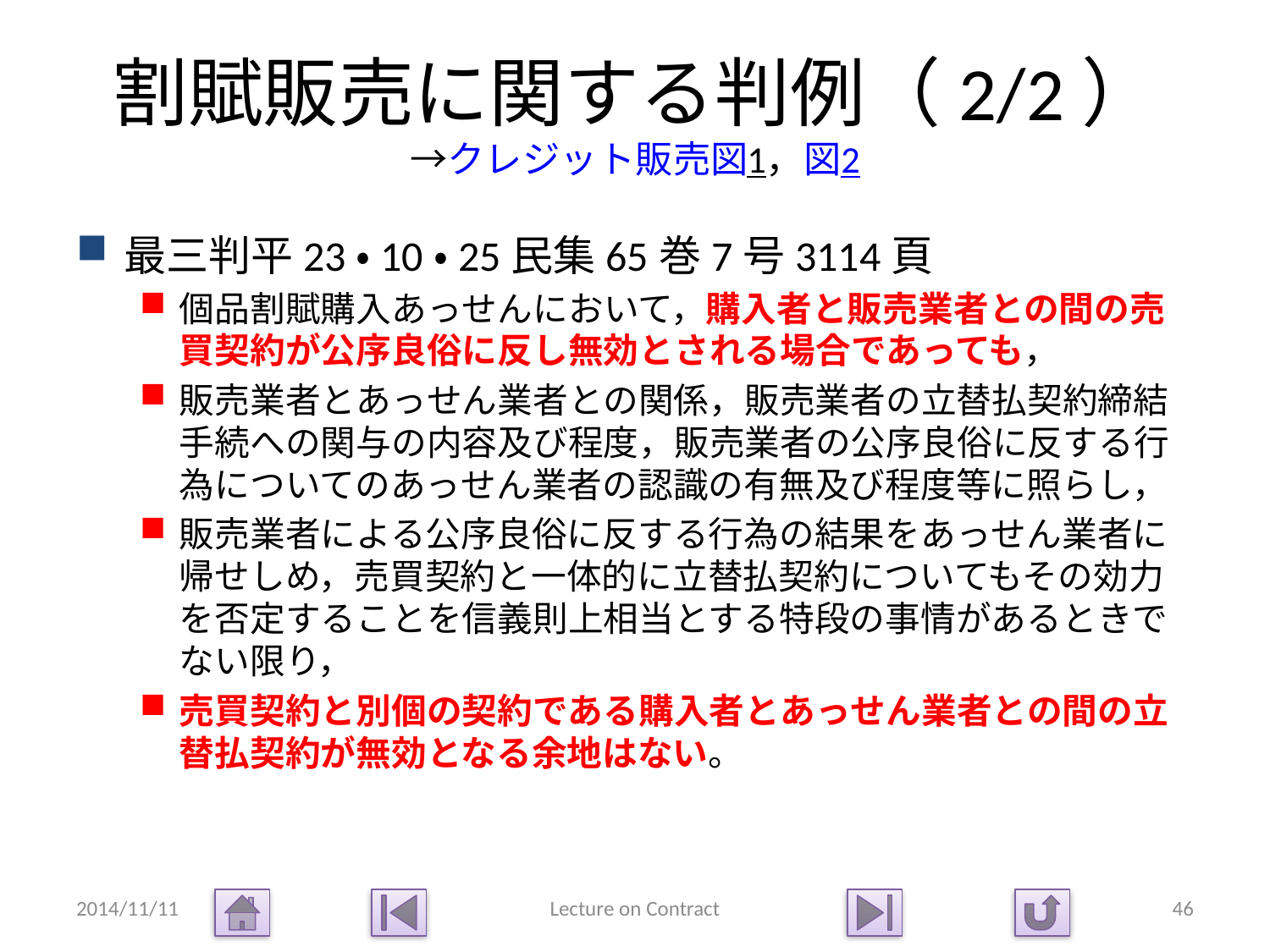

# 割賦販売に関する判例（2/2） →クレジット販売図1，図2
最三判平23・10・25民集65巻7号3114頁
個品割賦購入あっせんにおいて，購入者と販売業者との間の売買契約が公序良俗に反し無効とされる場合であっても，
販売業者とあっせん業者との関係，販売業者の立替払契約締結手続への関与の内容及び程度，販売業者の公序良俗に反する行為についてのあっせん業者の認識の有無及び程度等に照らし，
販売業者による公序良俗に反する行為の結果をあっせん業者に帰せしめ，売買契約と一体的に立替払契約についてもその効力を否定することを信義則上相当とする特段の事情があるときでない限り，
売買契約と別個の契約である購入者とあっせん業者との間の立替払契約が無効となる余地はない。
2014/11/11
Lecture on Contract
46